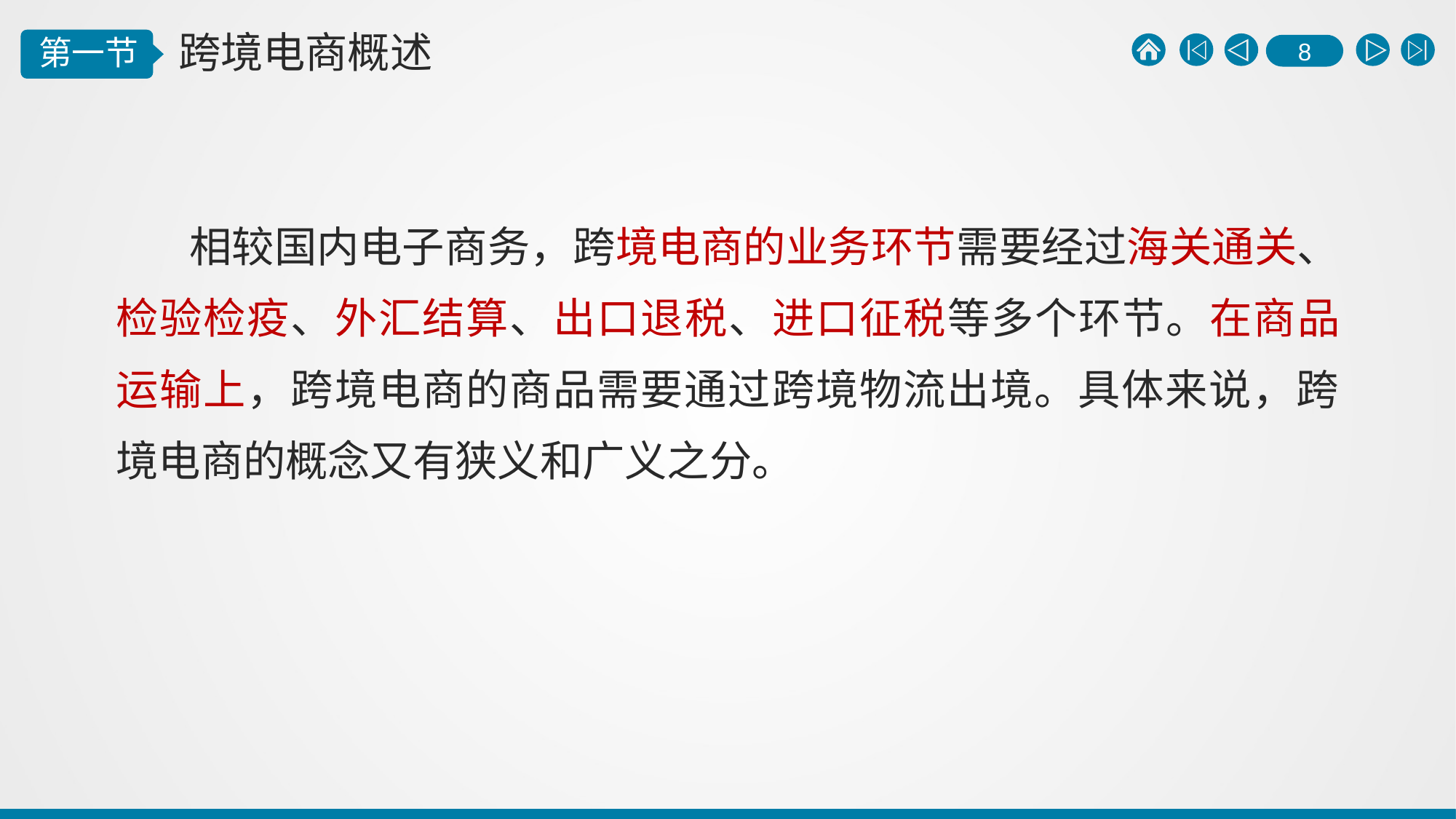

相较国内电子商务，跨境电商的业务环节需要经过海关通关、检验检疫、外汇结算、出口退税、进口征税等多个环节。在商品运输上，跨境电商的商品需要通过跨境物流出境。具体来说，跨境电商的概念又有狭义和广义之分。